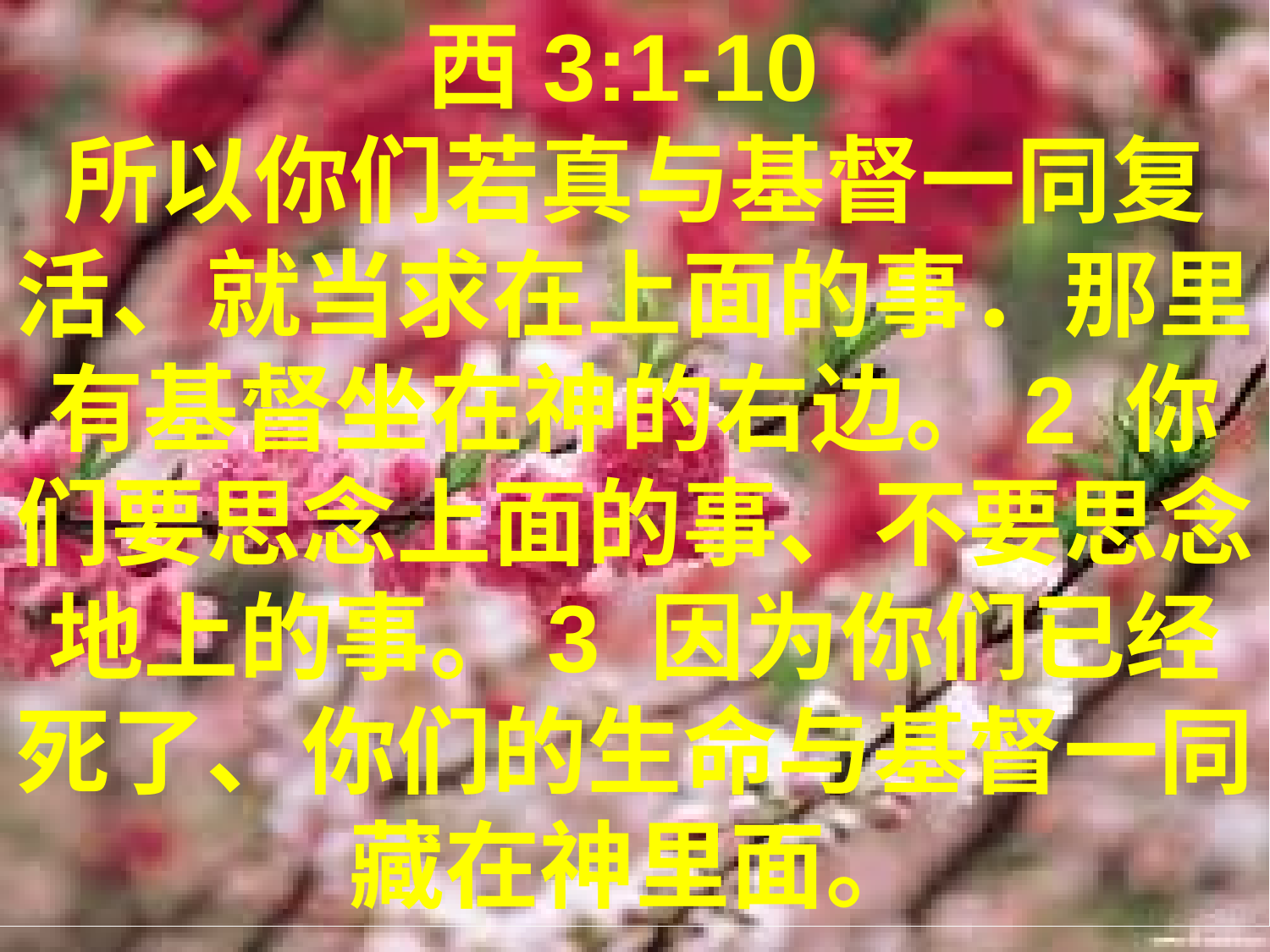

西3:1-10
所以你们若真与基督一同复活、就当求在上面的事．那里有基督坐在神的右边。2 你们要思念上面的事、不要思念地上的事。3 因为你们已经死了、你们的生命与基督一同藏在神里面。